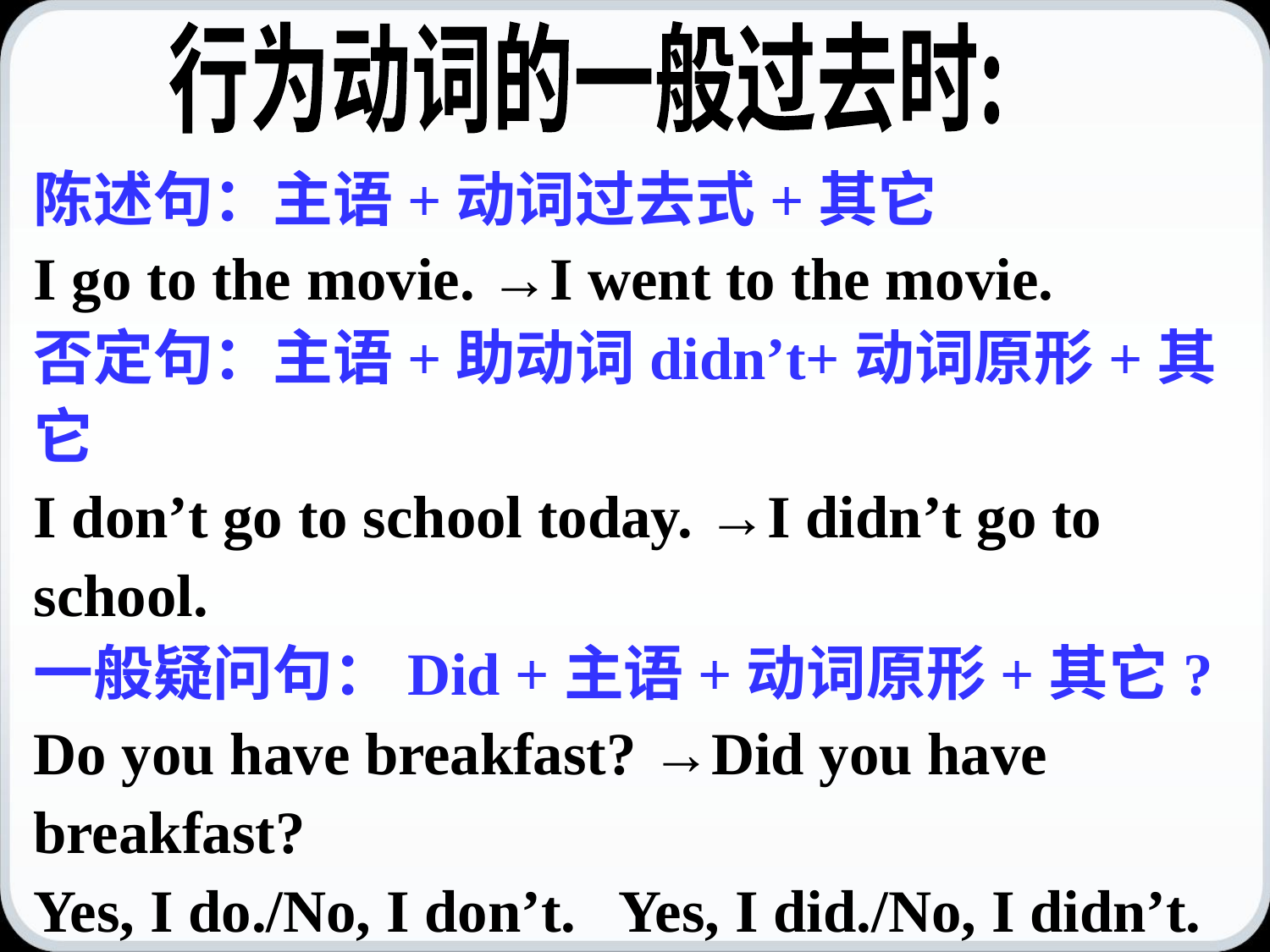

行为动词的一般过去时:
陈述句：主语+动词过去式+其它
I go to the movie. →I went to the movie.
否定句：主语+助动词didn’t+动词原形+其它
I don’t go to school today. →I didn’t go to school.
一般疑问句：Did +主语+动词原形+其它?
Do you have breakfast? →Did you have breakfast?
Yes, I do./No, I don’t.   Yes, I did./No, I didn’t.